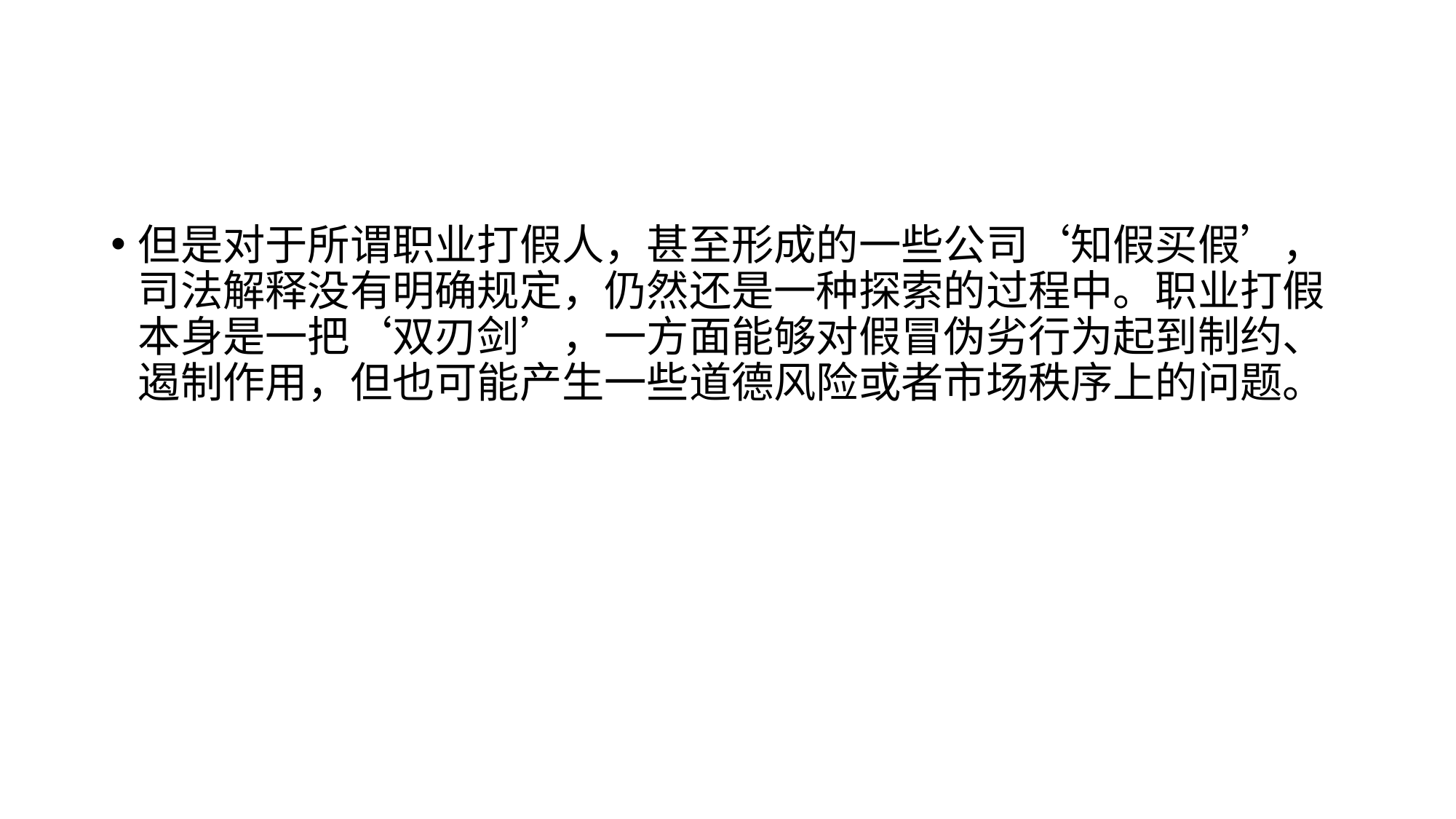

#
但是对于所谓职业打假人，甚至形成的一些公司‘知假买假’，司法解释没有明确规定，仍然还是一种探索的过程中。职业打假本身是一把‘双刃剑’，一方面能够对假冒伪劣行为起到制约、遏制作用，但也可能产生一些道德风险或者市场秩序上的问题。